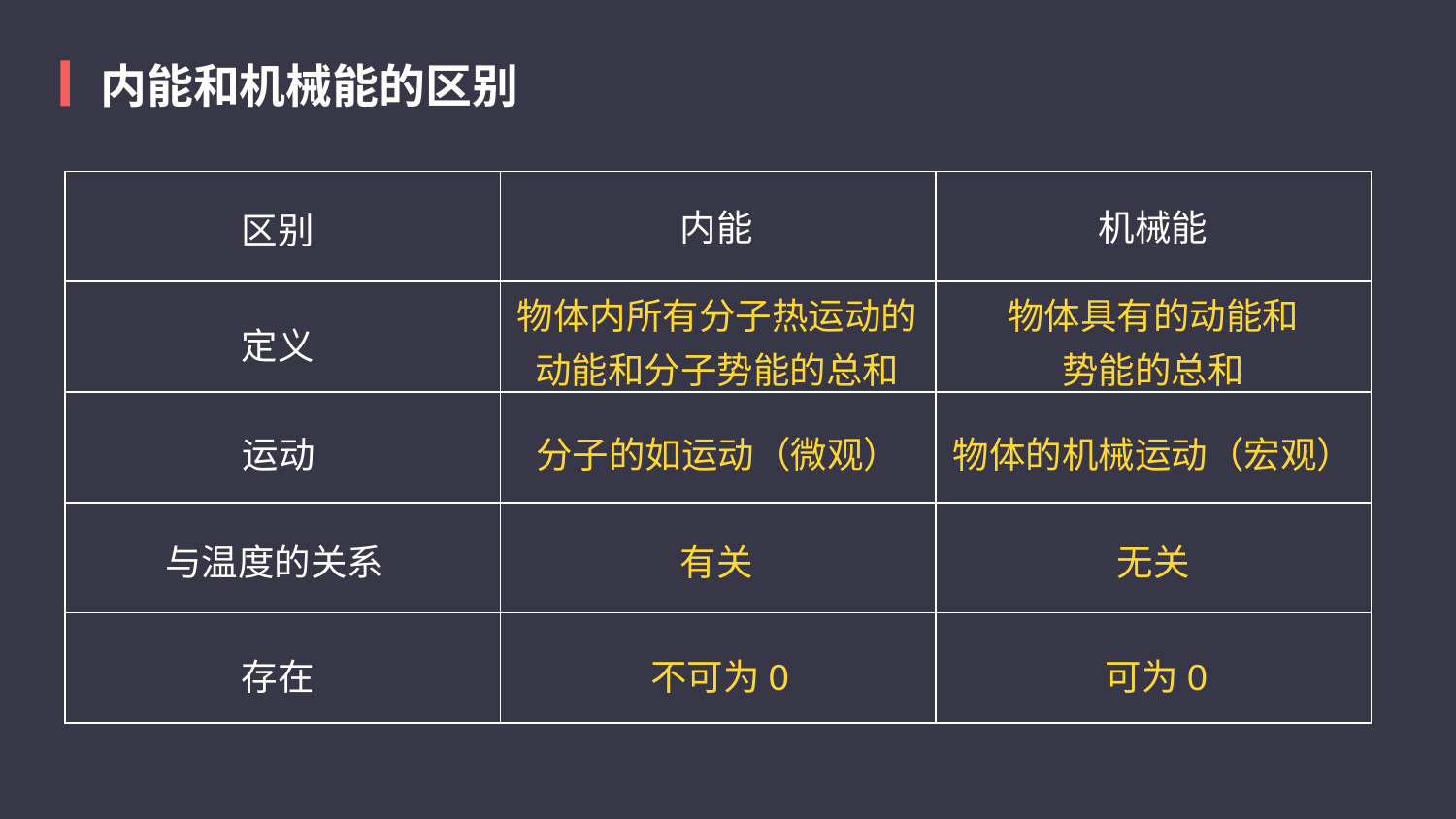

内能和机械能的区别

|  |  |  |
| --- | --- | --- |
|  |  |  |
|  |  |  |
|  |  |  |
|  |  |  |
内能
机械能
区别
物体内所有分子热运动的动能和分子势能的总和
物体具有的动能和势能的总和
定义
运动
分子的如运动（微观）
物体的机械运动（宏观）
与温度的关系
有关
无关
存在
不可为0
可为0